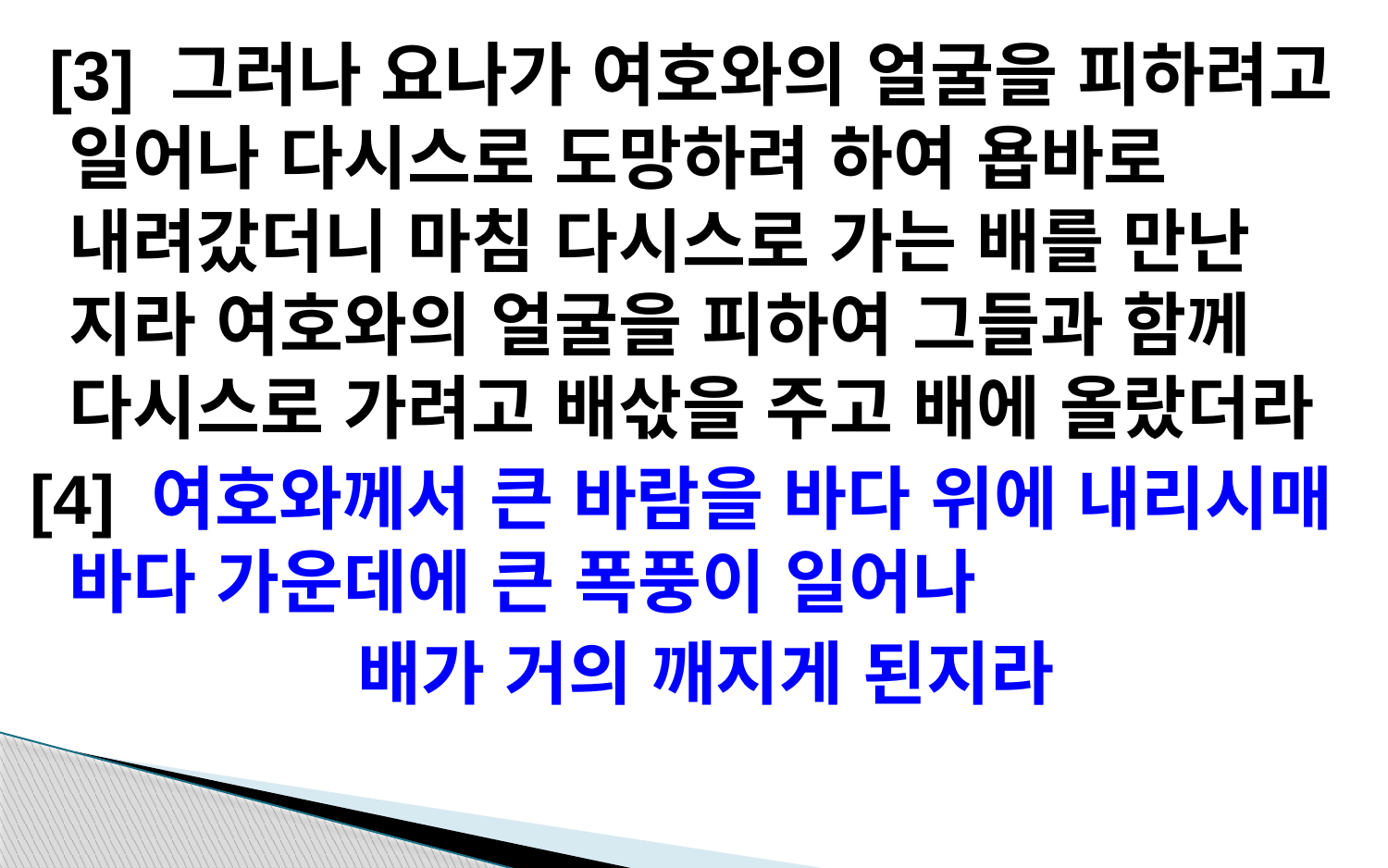

#
 [3] 그러나 요나가 여호와의 얼굴을 피하려고 일어나 다시스로 도망하려 하여 욥바로 내려갔더니 마침 다시스로 가는 배를 만난 지라 여호와의 얼굴을 피하여 그들과 함께 다시스로 가려고 배삯을 주고 배에 올랐더라
[4] 여호와께서 큰 바람을 바다 위에 내리시매 바다 가운데에 큰 폭풍이 일어나
                배가 거의 깨지게 된지라